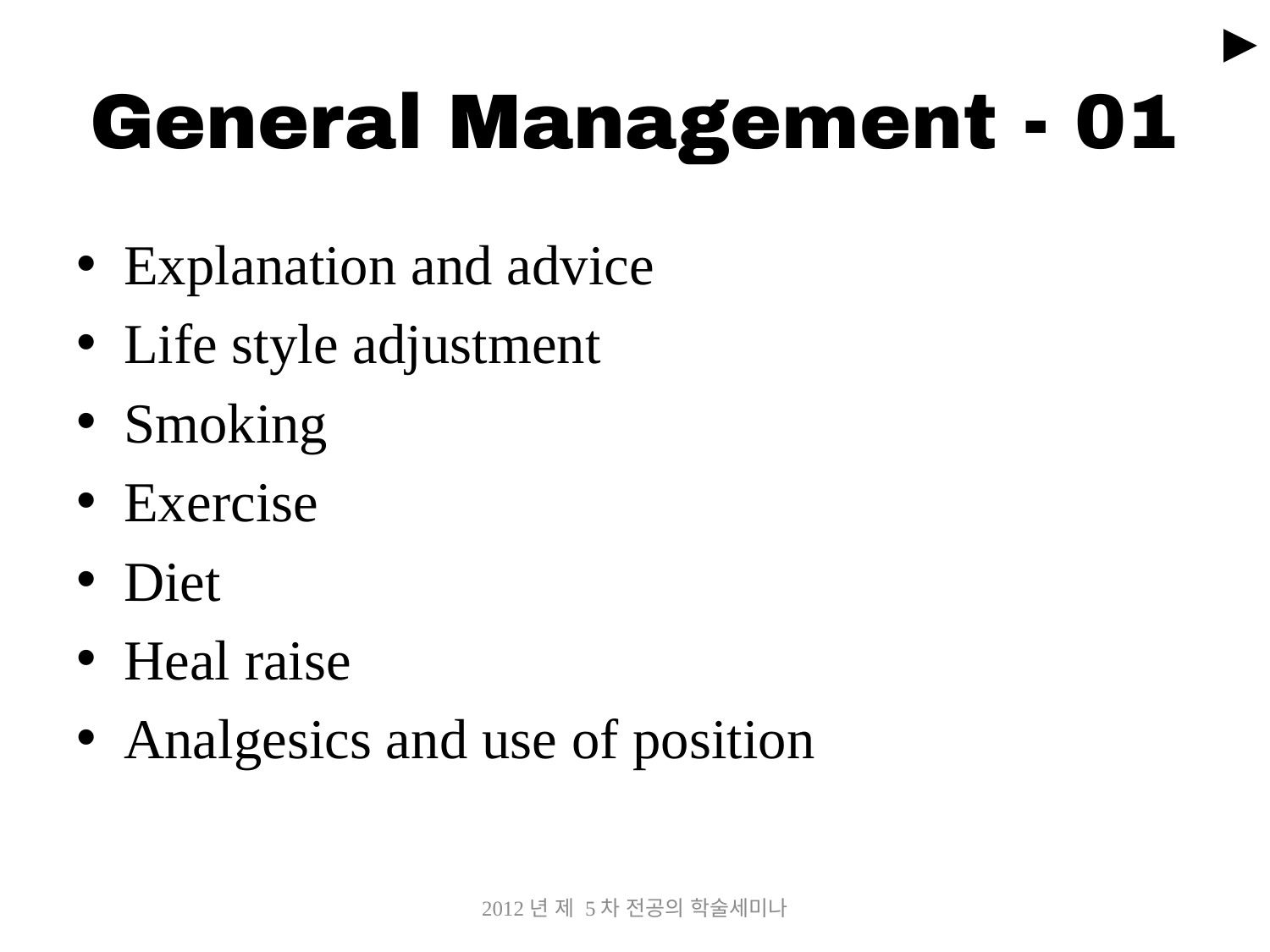

►
# General Management - 01
Explanation and advice
Life style adjustment
Smoking
Exercise
Diet
Heal raise
Analgesics and use of position

2012년 제 5차 전공의 학술세미나